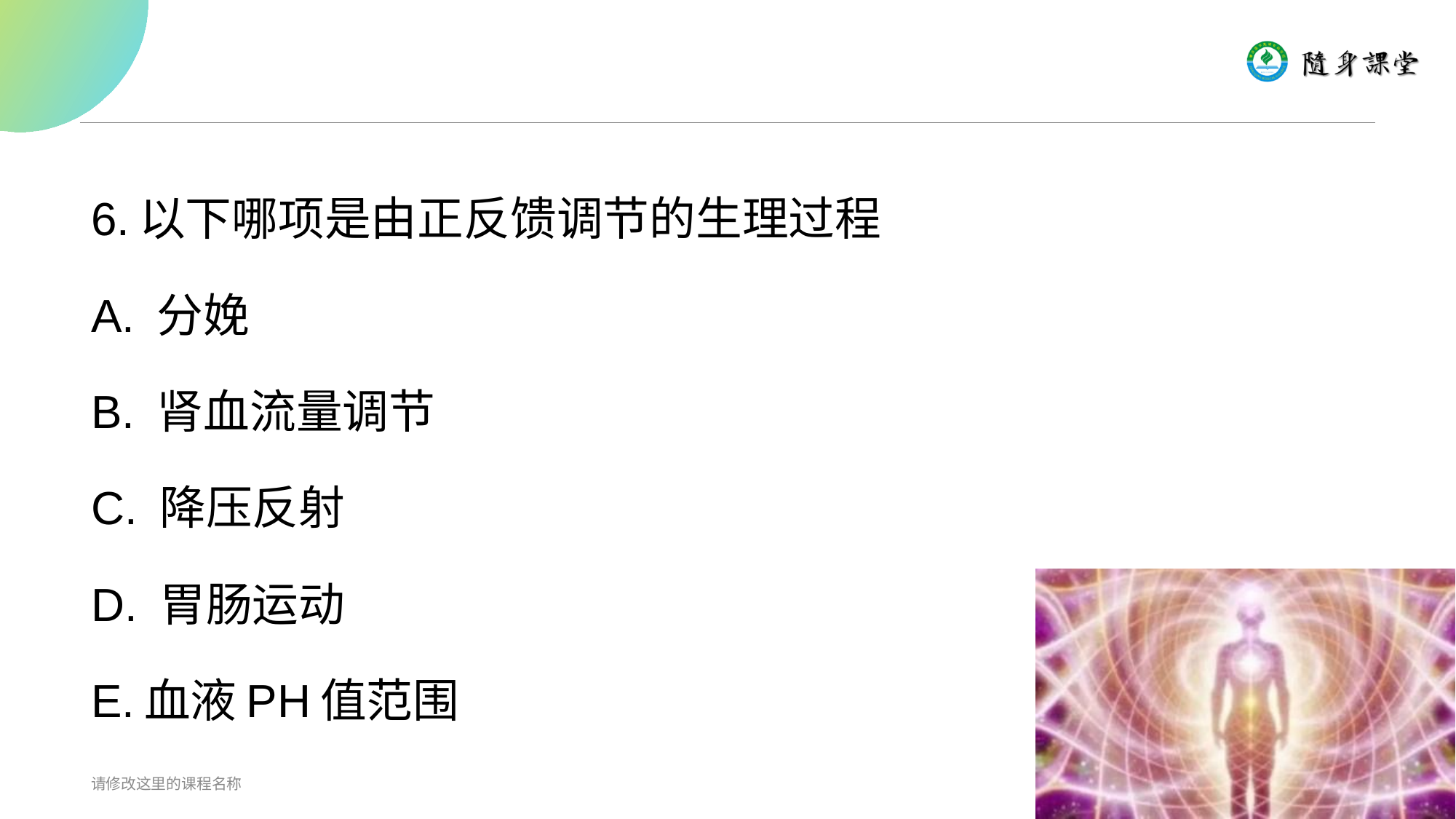

#
6.以下哪项是由正反馈调节的生理过程
A. 分娩
B. 肾血流量调节
C. 降压反射
D. 胃肠运动
E.血液PH值范围
请修改这里的课程名称
46